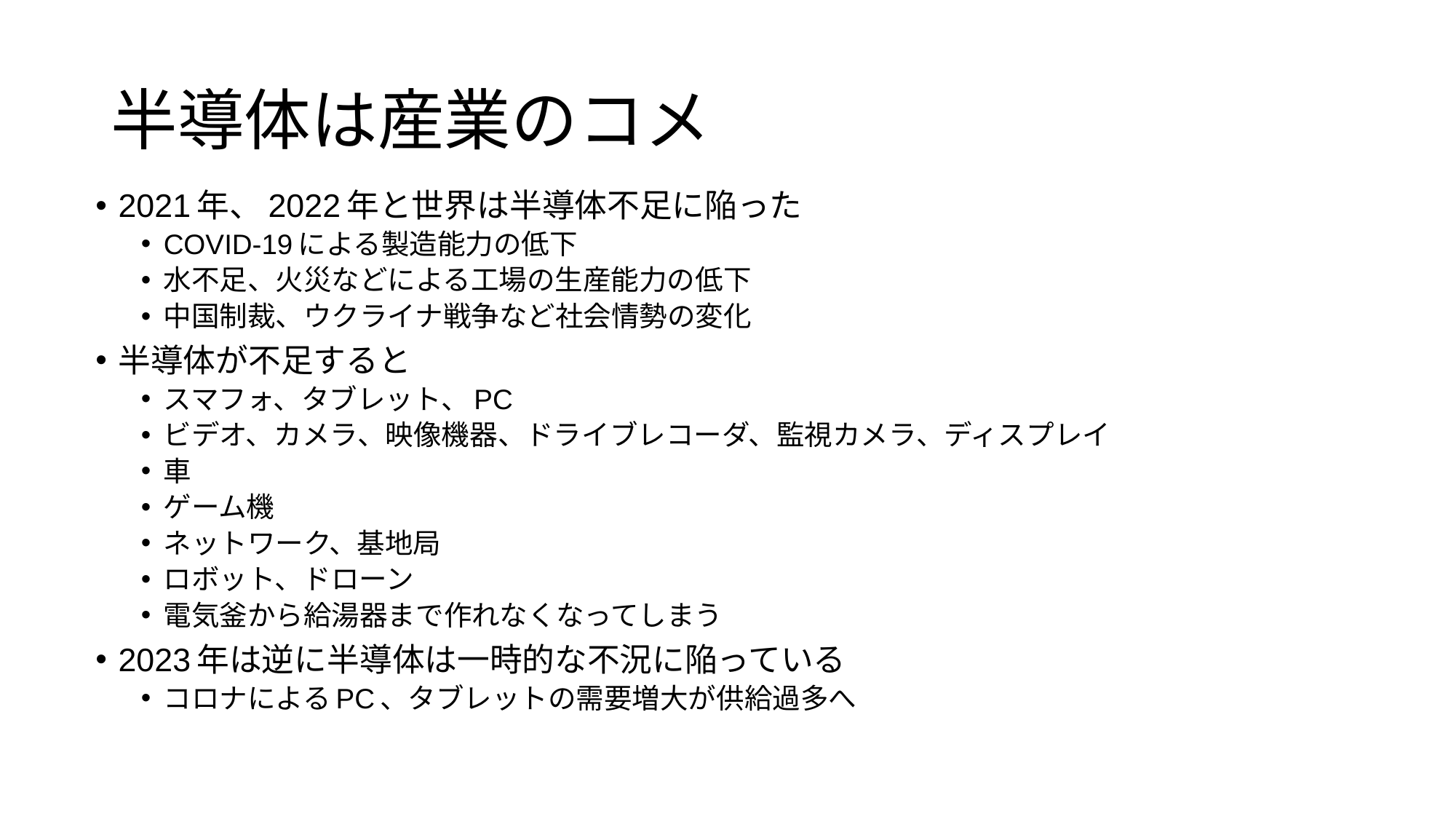

# 半導体は産業のコメ
2021年、2022年と世界は半導体不足に陥った
COVID-19による製造能力の低下
水不足、火災などによる工場の生産能力の低下
中国制裁、ウクライナ戦争など社会情勢の変化
半導体が不足すると
スマフォ、タブレット、PC
ビデオ、カメラ、映像機器、ドライブレコーダ、監視カメラ、ディスプレイ
車
ゲーム機
ネットワーク、基地局
ロボット、ドローン
電気釜から給湯器まで作れなくなってしまう
2023年は逆に半導体は一時的な不況に陥っている
コロナによるPC、タブレットの需要増大が供給過多へ